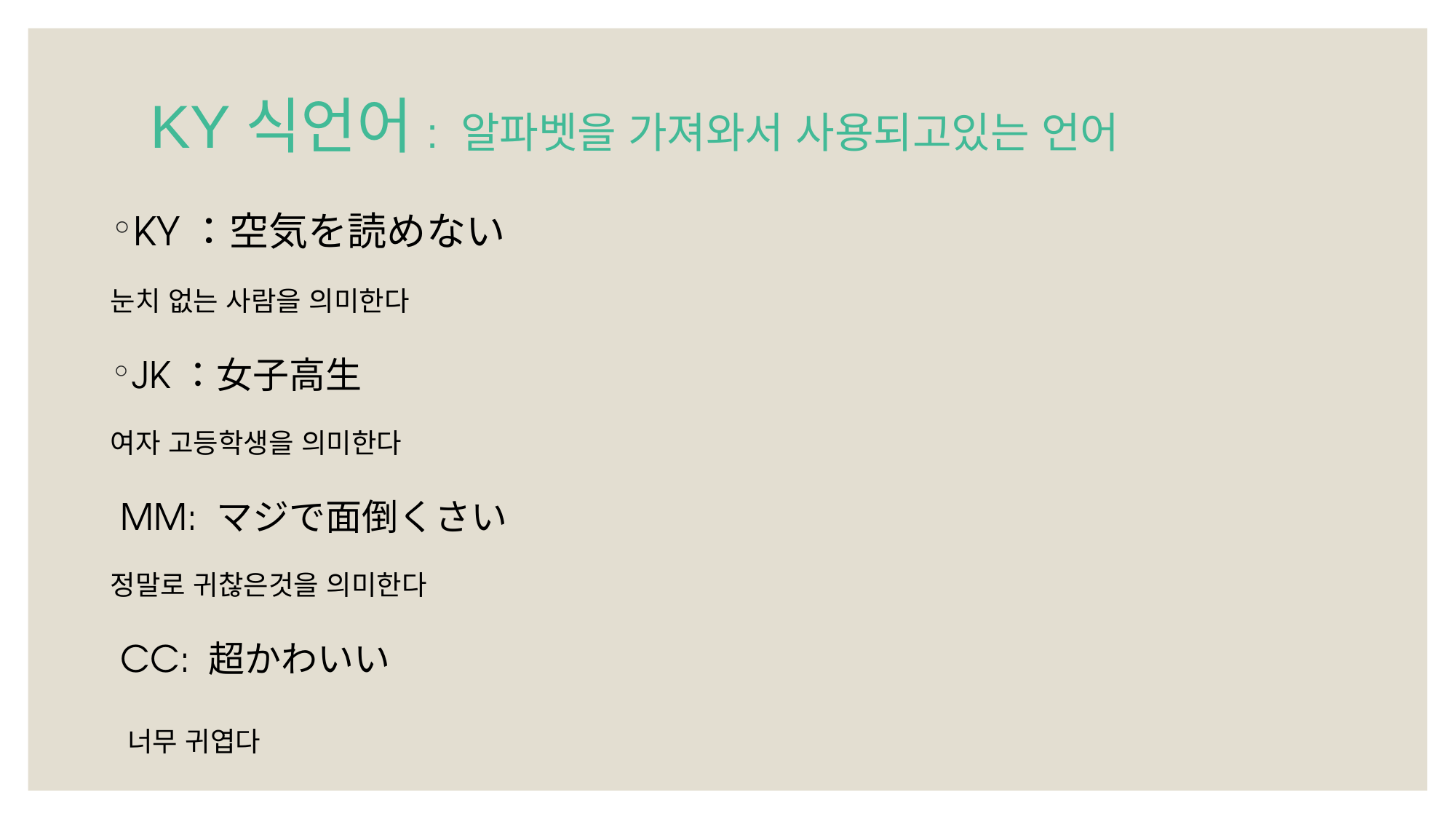

# KY식언어: 알파벳을 가져와서 사용되고있는 언어
KY：空気を読めない
눈치 없는 사람을 의미한다
JK：女子高生
여자 고등학생을 의미한다
 MM: マジで面倒くさい
정말로 귀찮은것을 의미한다
 CC: 超かわいい
 너무 귀엽다